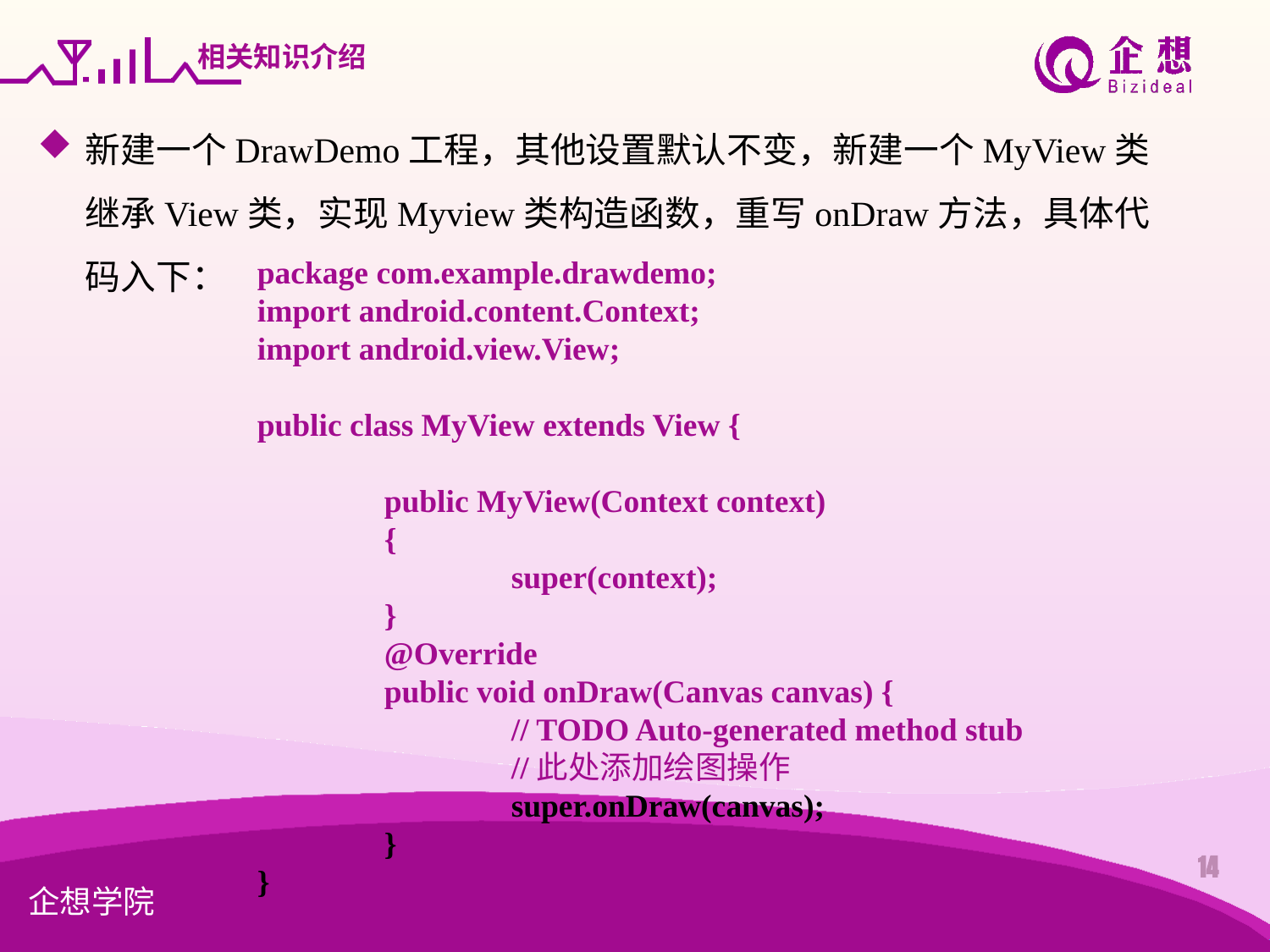

# 相关知识介绍
新建一个DrawDemo工程，其他设置默认不变，新建一个MyView类继承View类，实现Myview类构造函数，重写onDraw方法，具体代码入下：
package com.example.drawdemo;
import android.content.Context;
import android.view.View;

public class MyView extends View {

	public MyView(Context context)
	{
		super(context);
	}
	@Override
	public void onDraw(Canvas canvas) {
		// TODO Auto-generated method stub
		//此处添加绘图操作
		super.onDraw(canvas);
	}
}
14